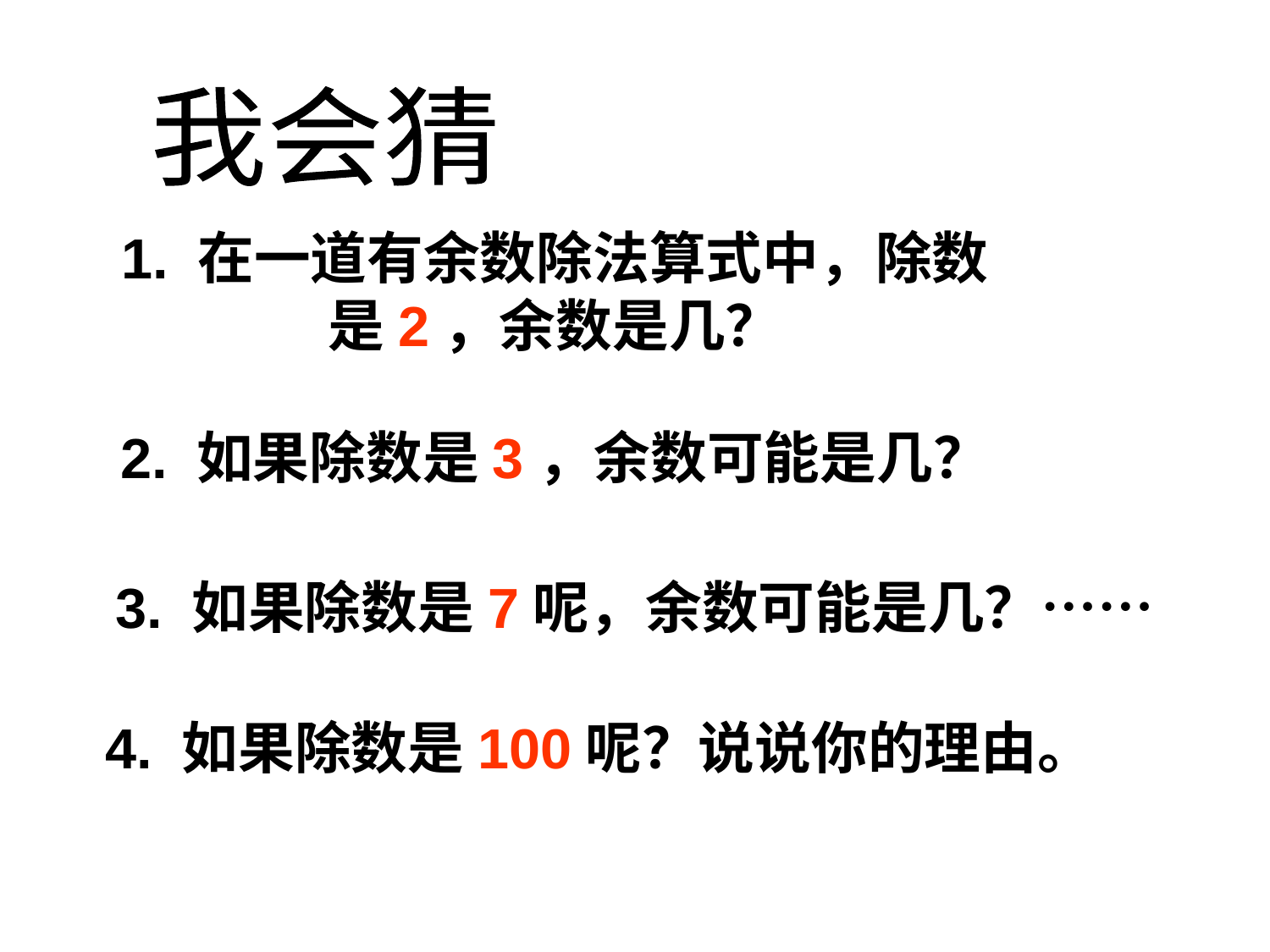

我会猜
1. 在一道有余数除法算式中，除数是2，余数是几？

2. 如果除数是3，余数可能是几？
3. 如果除数是7呢，余数可能是几？……
4. 如果除数是100呢？说说你的理由。